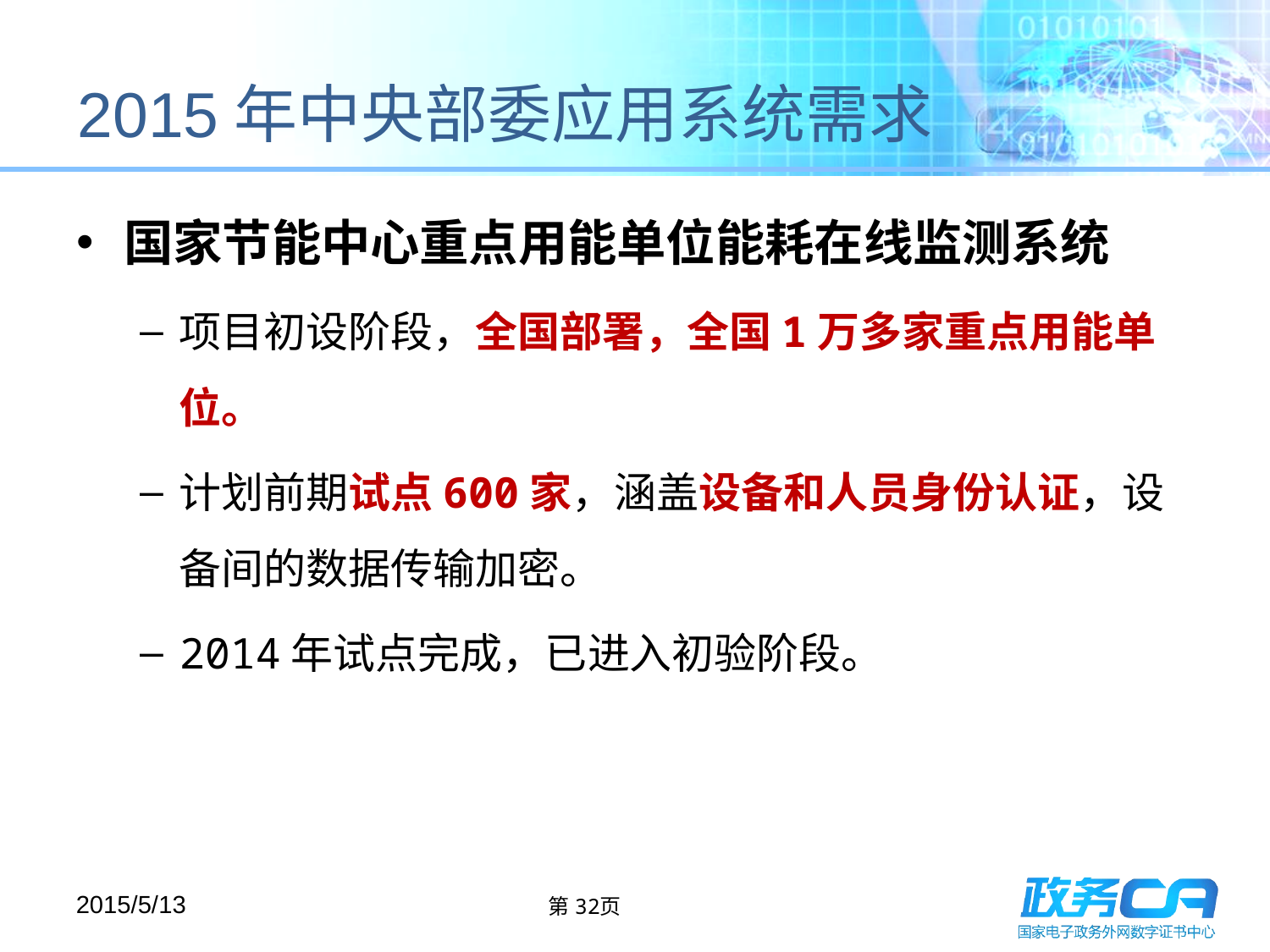

# 2015年中央部委应用系统需求
国家节能中心重点用能单位能耗在线监测系统
项目初设阶段，全国部署，全国1万多家重点用能单位。
计划前期试点600家，涵盖设备和人员身份认证，设备间的数据传输加密。
2014年试点完成，已进入初验阶段。

2015/5/13
第32页